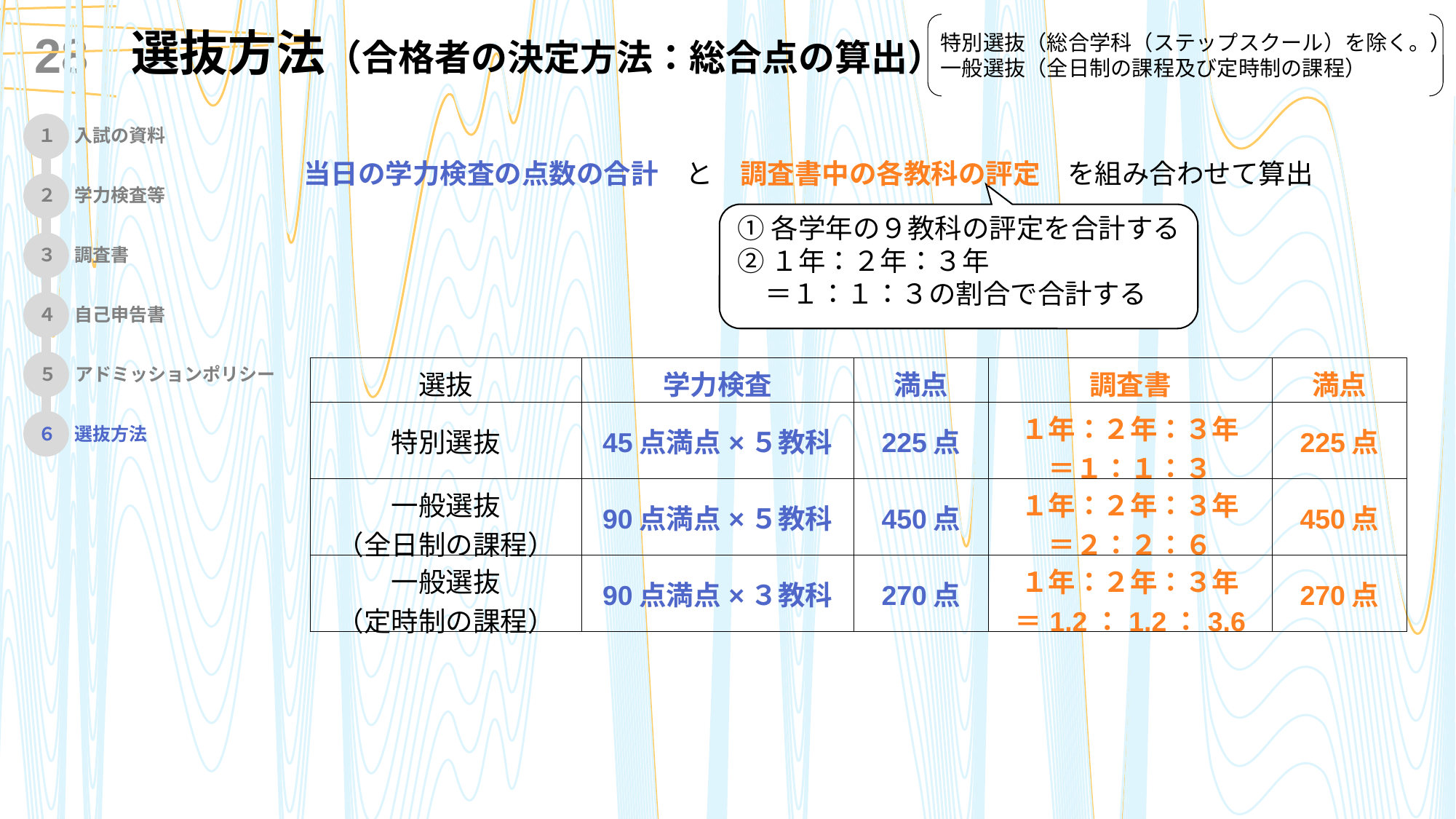

# 選抜方法（合格者の決定方法：総合点の算出）

28
特別選抜（総合学科（ステップスクール）を除く。）
一般選抜（全日制の課程及び定時制の課程）

１　入試の資料
２　学力検査等
３　調査書
４　自己申告書
５　アドミッションポリシー
６　選抜方法
当日の学力検査の点数の合計　と　調査書中の各教科の評定　を組み合わせて算出
①各学年の９教科の評定を合計する
②１年：２年：３年
　＝１：１：３の割合で合計する
| 選抜 | 学力検査 | 満点 | 調査書 | 満点 |
| --- | --- | --- | --- | --- |
| 特別選抜 | 45点満点×５教科 | 225点 | １年：２年：３年 ＝１：１：３ | 225点 |
| 一般選抜 （全日制の課程） | 90点満点×５教科 | 450点 | １年：２年：３年 ＝２：２：６ | 450点 |
| 一般選抜 （定時制の課程） | 90点満点×３教科 | 270点 | １年：２年：３年 ＝1.2：1.2：3.6 | 270点 |